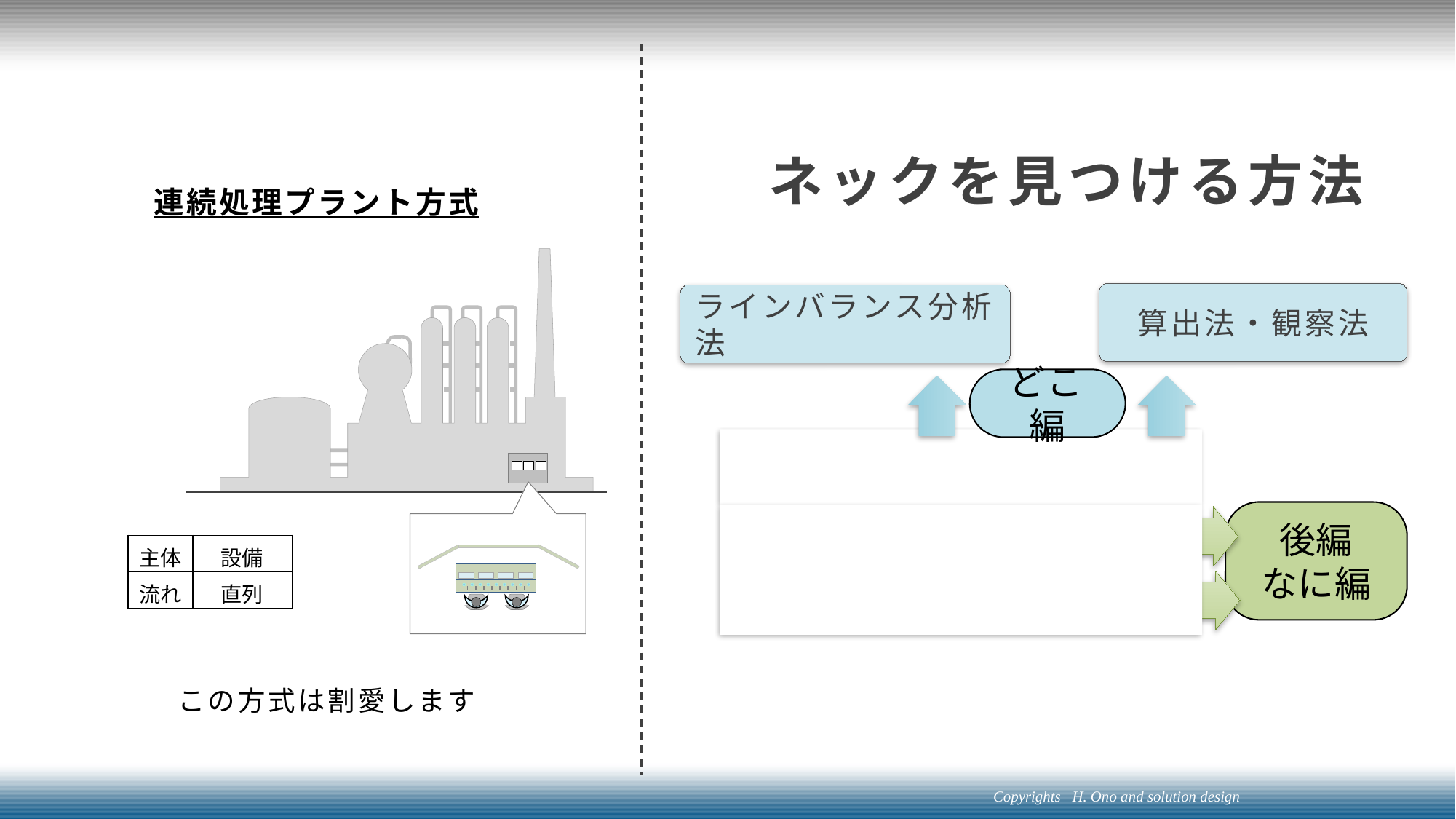

# ネックを見つける方法
連続処理プラント方式

算出法・観察法

ラインバランス分析法

どこ編

|  | 直列 | 並列 |
| --- | --- | --- |
| 人 | 人・直 | 人・並 |
| 人と設備 | 人設備・直 | 人設備・並 |
流れ
主体
後編
なに編

| 主体 | 設備 |
| --- | --- |
| 流れ | 直列 |

この方式は割愛します